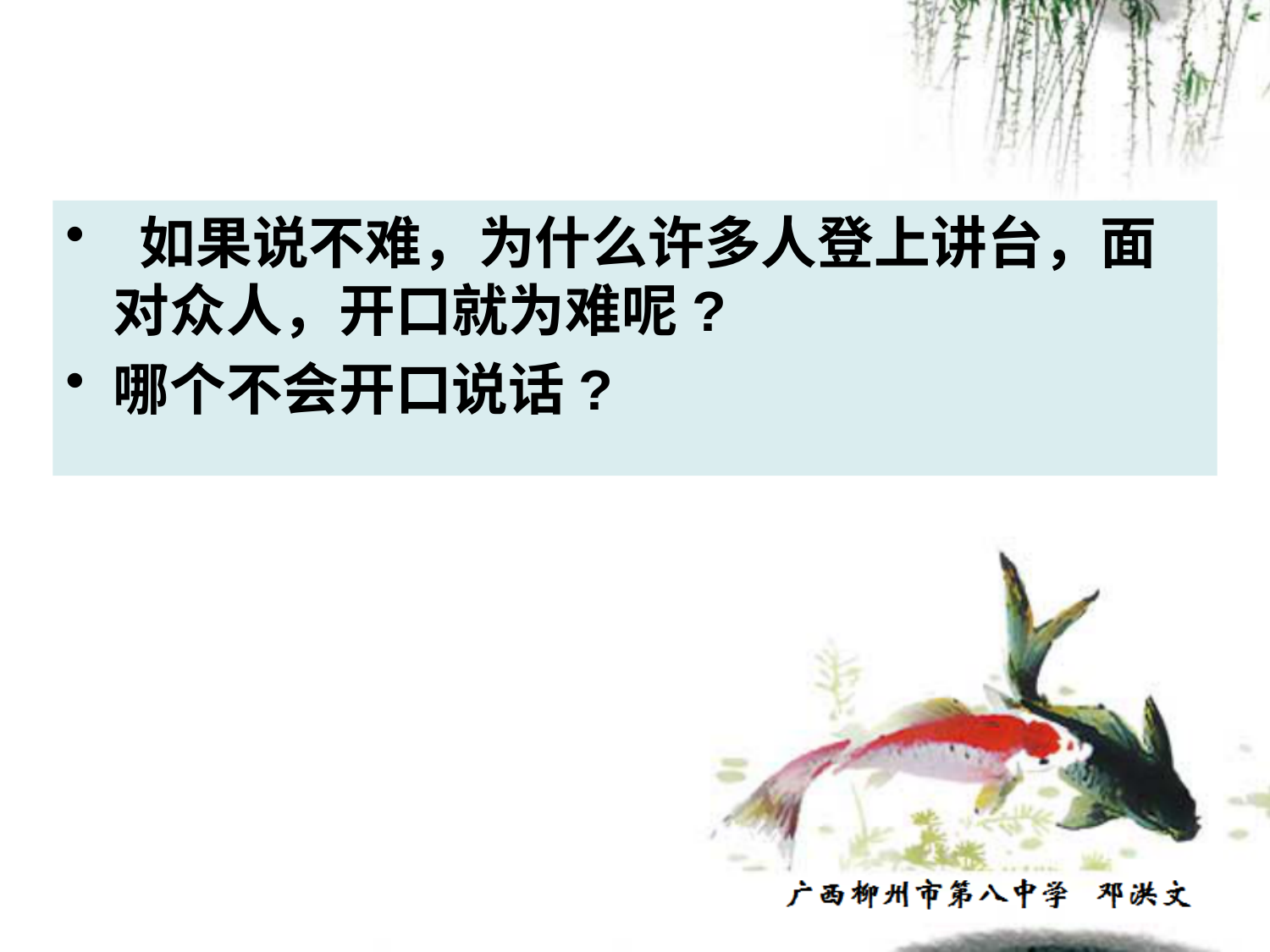

如果说不难，为什么许多人登上讲台，面对众人，开口就为难呢?
哪个不会开口说话?